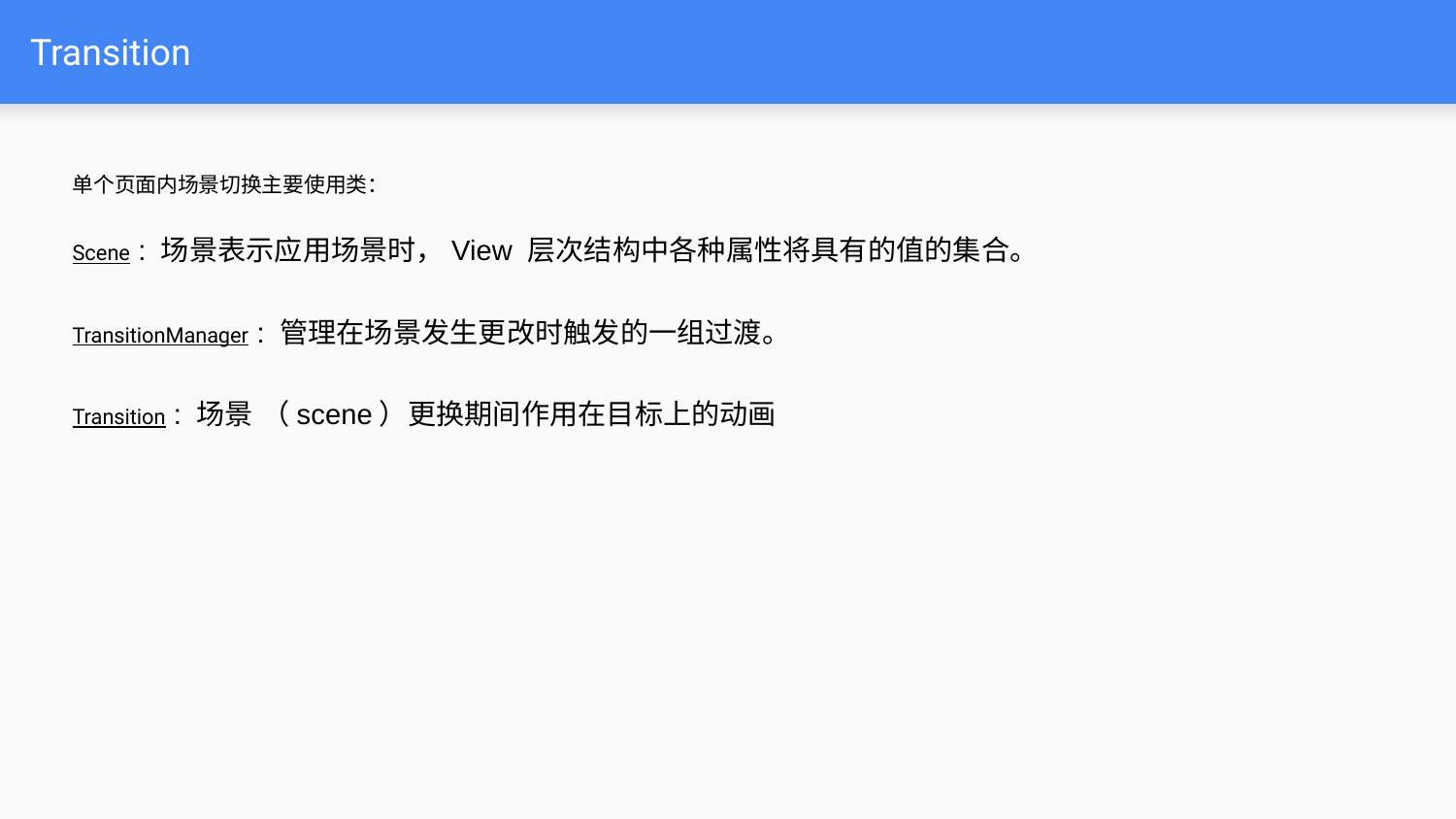

# Transition
单个页面内场景切换主要使用类：

Scene : 场景表示应用场景时，View 层次结构中各种属性将具有的值的集合。

TransitionManager : 管理在场景发生更改时触发的一组过渡。

Transition : 场景 （scene）更换期间作用在目标上的动画